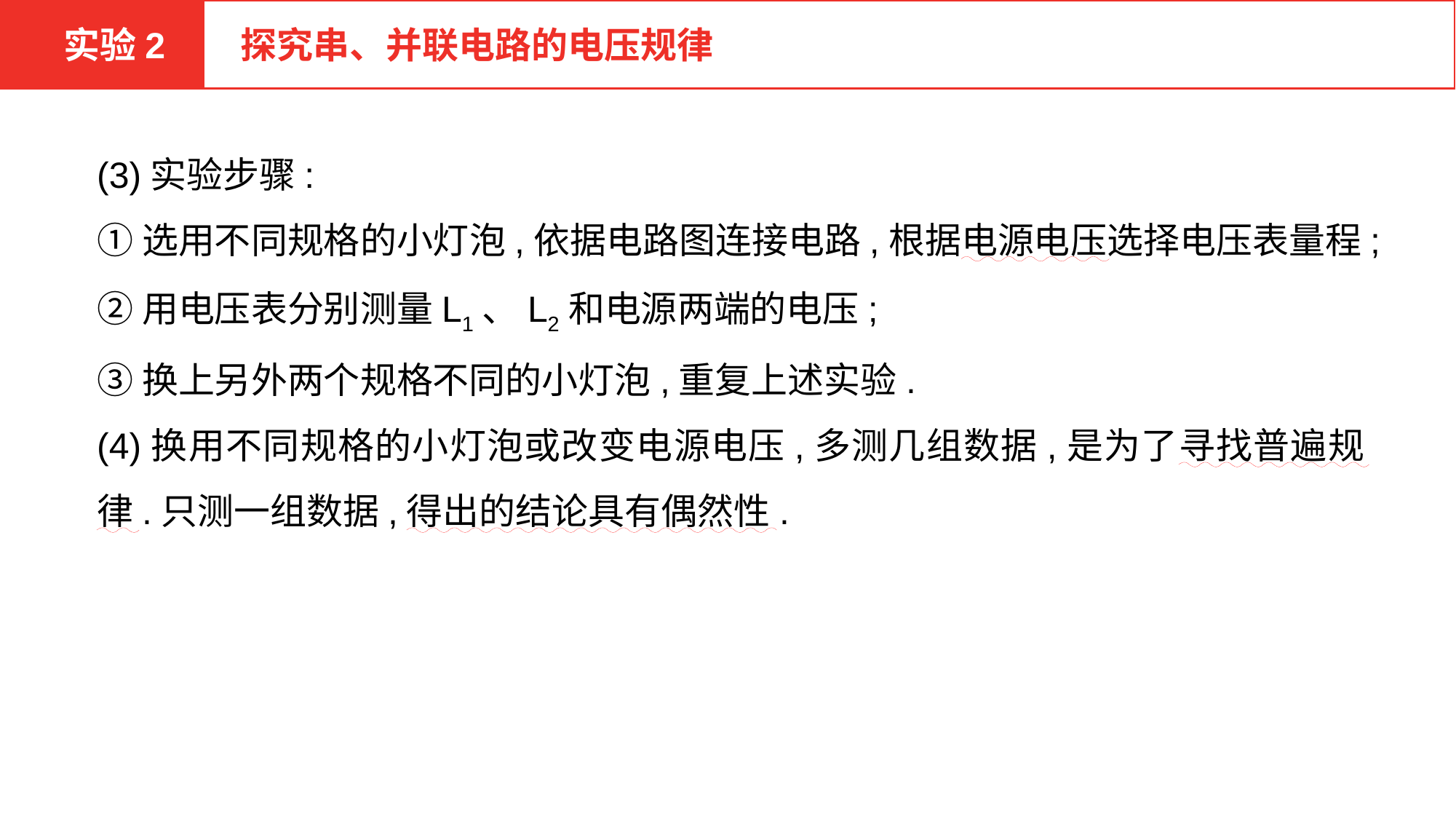

实验2
 探究串、并联电路的电压规律
(3)实验步骤:
①选用不同规格的小灯泡,依据电路图连接电路,根据电源电压选择电压表量程;
②用电压表分别测量L1、L2和电源两端的电压;
③换上另外两个规格不同的小灯泡,重复上述实验.
(4)换用不同规格的小灯泡或改变电源电压,多测几组数据,是为了寻找普遍规律.只测一组数据,得出的结论具有偶然性.